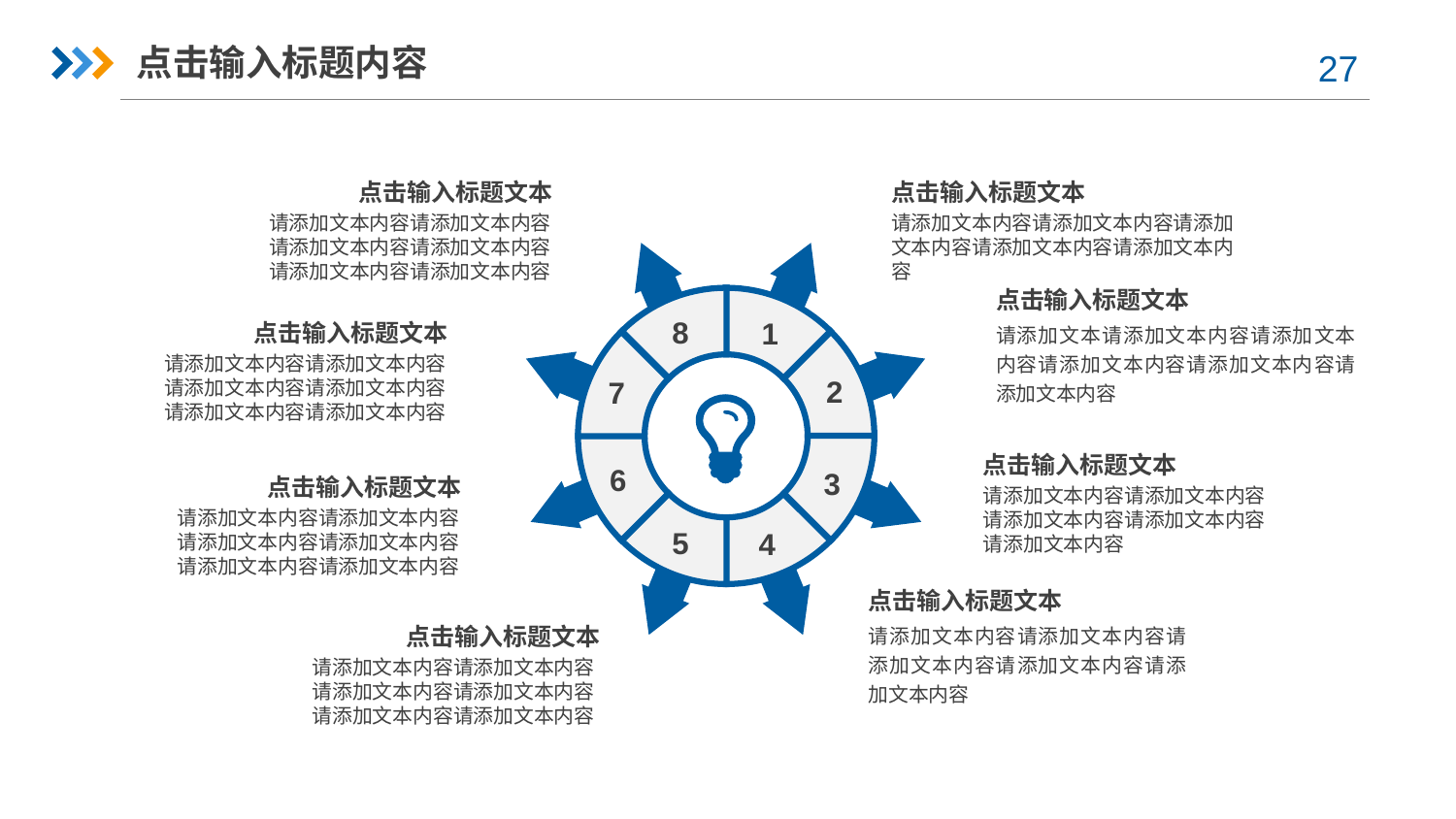

点击输入标题内容
点击输入标题文本
请添加文本内容请添加文本内容请添加文本内容请添加文本内容请添加文本内容请添加文本内容
点击输入标题文本
请添加文本内容请添加文本内容请添加文本内容请添加文本内容请添加文本内容

点击输入标题文本
请添加文本请添加文本内容请添加文本内容请添加文本内容请添加文本内容请添加文本内容

8
1
点击输入标题文本
请添加文本内容请添加文本内容请添加文本内容请添加文本内容请添加文本内容请添加文本内容

2
7

6
点击输入标题文本
请添加文本内容请添加文本内容请添加文本内容请添加文本内容请添加文本内容

3
点击输入标题文本
请添加文本内容请添加文本内容请添加文本内容请添加文本内容请添加文本内容请添加文本内容

5
4
点击输入标题文本
请添加文本内容请添加文本内容请添加文本内容请添加文本内容请添加文本内容
点击输入标题文本
请添加文本内容请添加文本内容请添加文本内容请添加文本内容请添加文本内容请添加文本内容